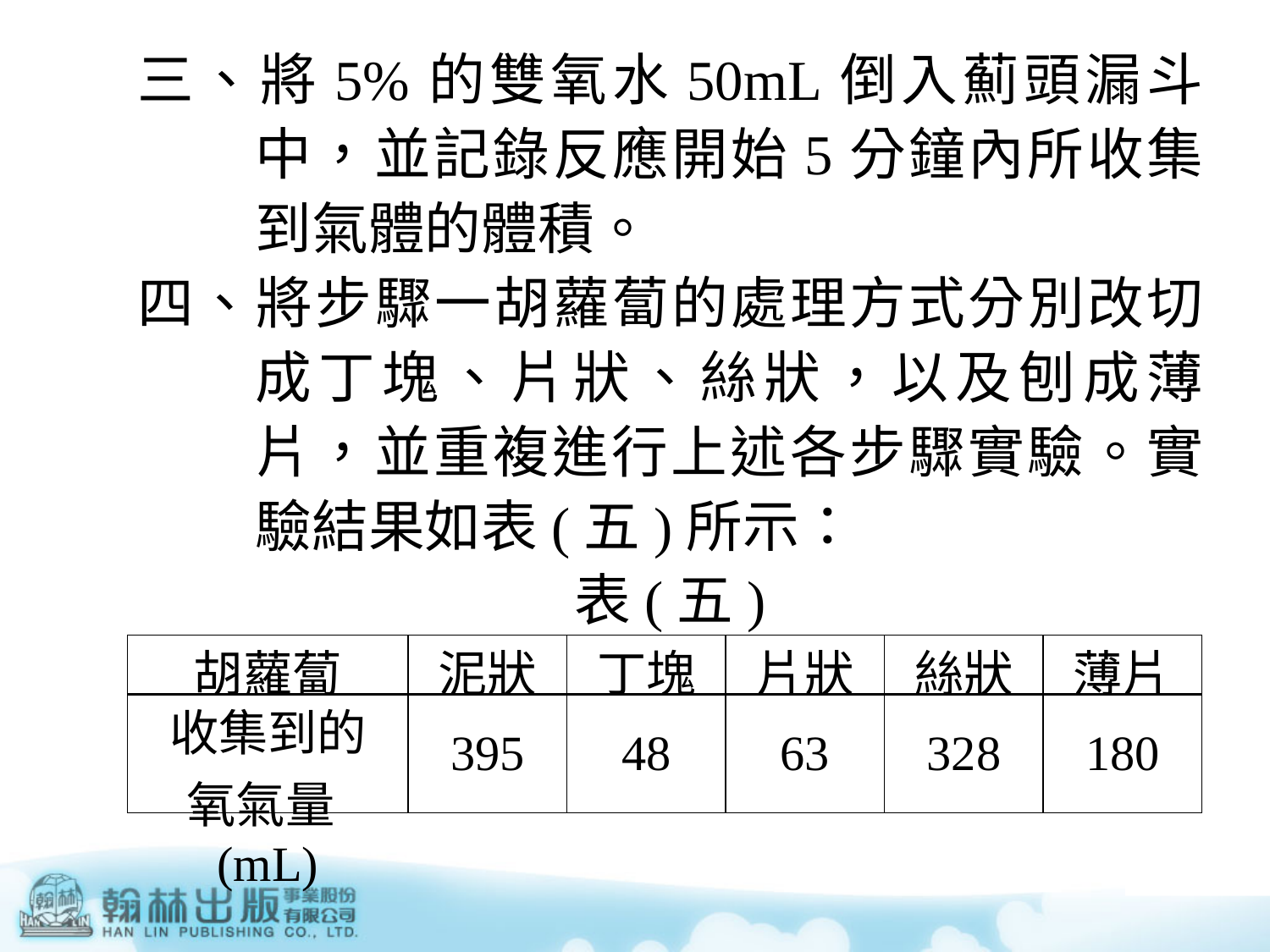

三、將5%的雙氧水50mL倒入薊頭漏斗中，並記錄反應開始5分鐘內所收集到氣體的體積。
四、將步驟一胡蘿蔔的處理方式分別改切成丁塊、片狀、絲狀，以及刨成薄片，並重複進行上述各步驟實驗。實驗結果如表(五)所示：
表(五)
| 胡蘿蔔 | 泥狀 | 丁塊 | 片狀 | 絲狀 | 薄片 |
| --- | --- | --- | --- | --- | --- |
| 收集到的 氧氣量(mL) | 395 | 48 | 63 | 328 | 180 |